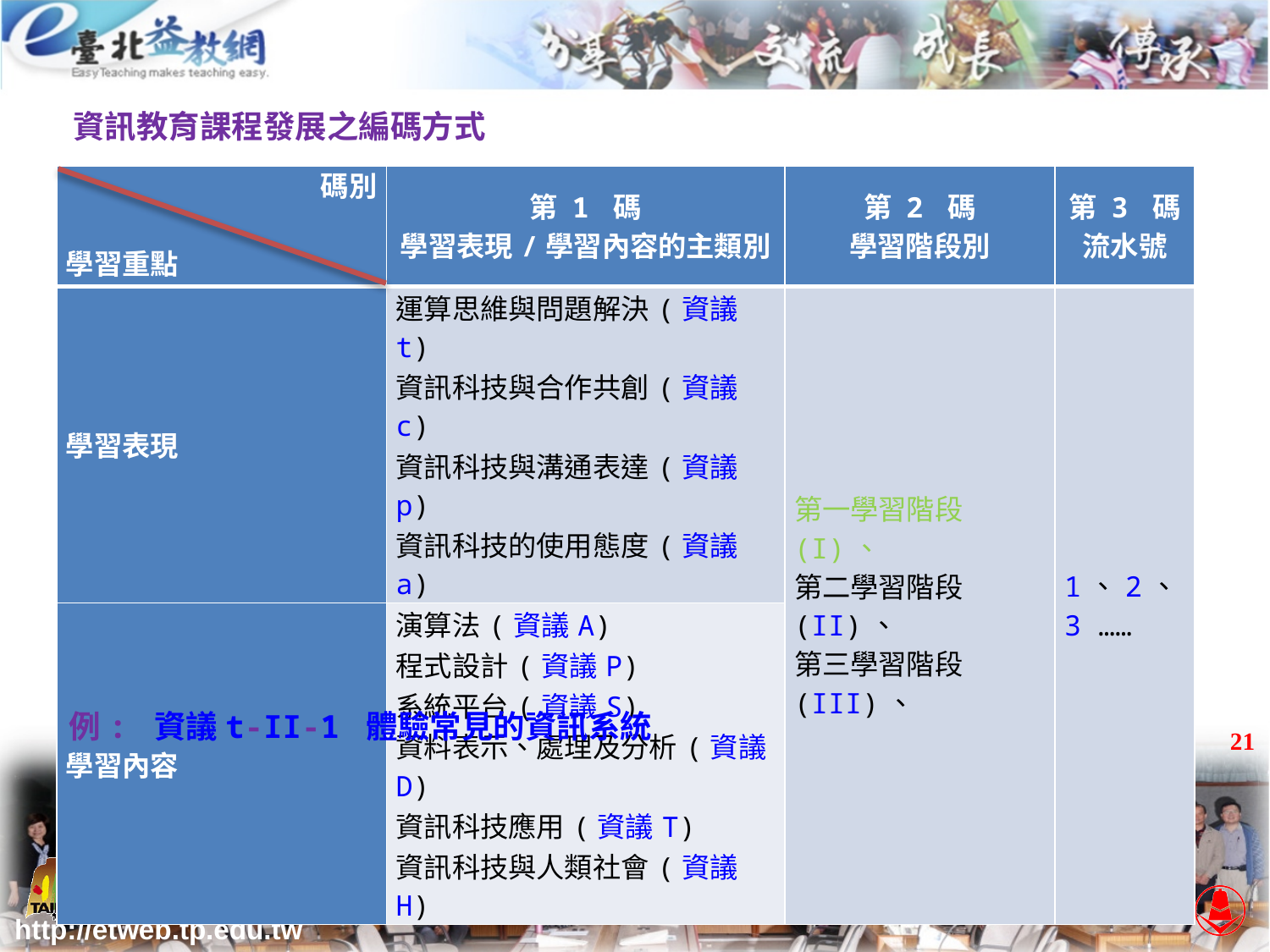

資訊教育課程發展之編碼方式
| 碼別 學習重點 | 第 1 碼 學習表現/學習內容的主類別 | 第 2 碼 學習階段別 | 第 3 碼 流水號 |
| --- | --- | --- | --- |
| 學習表現 | 運算思維與問題解決(資議t) 資訊科技與合作共創(資議c) 資訊科技與溝通表達(資議p) 資訊科技的使用態度(資議a) | 第一學習階段(I)、 第二學習階段(II)、 第三學習階段(III)、 | 1、2、3 …… |
| 學習內容 | 演算法(資議A) 程式設計(資議P) 系統平台(資議S) 資料表示、處理及分析(資議D) 資訊科技應用(資議T) 資訊科技與人類社會(資議H) |  |  |
例: 資議t-II-1 體驗常見的資訊系統
21